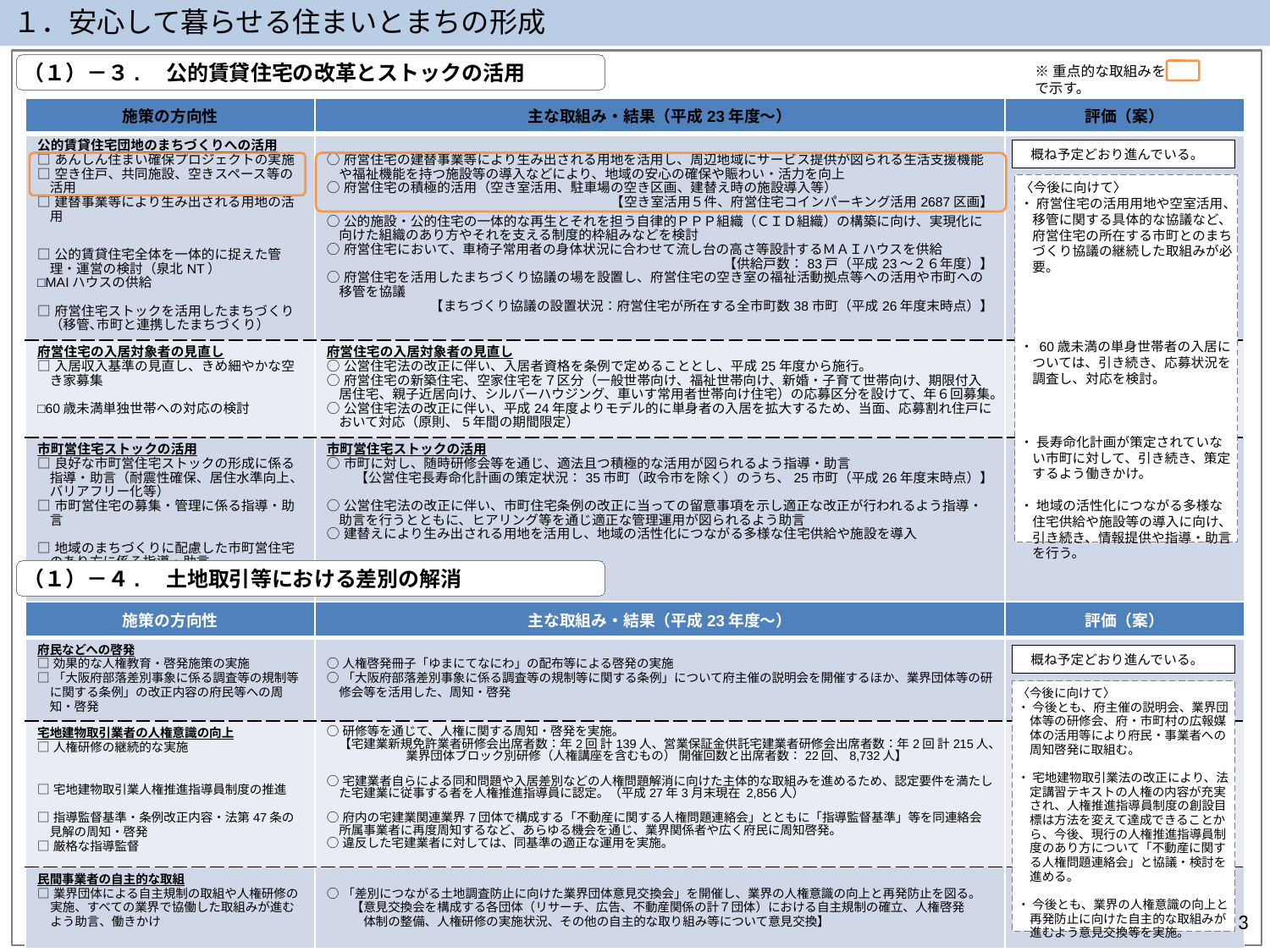

１．安心して暮らせる住まいとまちの形成

（１）－３.　公的賃貸住宅の改革とストックの活用
※重点的な取組みを　　　　　で示す。

| 施策の方向性 | 主な取組み・結果（平成23年度～） | 評価（案） |
| --- | --- | --- |
| 公的賃貸住宅団地のまちづくりへの活用 □あんしん住まい確保プロジェクトの実施 □空き住戸、共同施設、空きスペース等の活用 □建替事業等により生み出される用地の活用 □公的賃貸住宅全体を一体的に捉えた管理・運営の検討（泉北NT） □MAIハウスの供給 □府営住宅ストックを活用したまちづくり（移管､市町と連携したまちづくり） | ○府営住宅の建替事業等により生み出される用地を活用し、周辺地域にサービス提供が図られる生活支援機能や福祉機能を持つ施設等の導入などにより、地域の安心の確保や賑わい・活力を向上 ○府営住宅の積極的活用（空き室活用、駐車場の空き区画、建替え時の施設導入等） 【空き室活用５件、府営住宅コインパーキング活用2687区画】 ○公的施設・公的住宅の一体的な再生とそれを担う自律的ＰＰＰ組織（ＣＩＤ組織）の構築に向け、実現化に向けた組織のあり方やそれを支える制度的枠組みなどを検討 ○府営住宅において、車椅子常用者の身体状況に合わせて流し台の高さ等設計するＭＡＩハウスを供給 【供給戸数：83戸（平成23～２６年度）】 ○府営住宅を活用したまちづくり協議の場を設置し、府営住宅の空き室の福祉活動拠点等への活用や市町への移管を協議　　 【まちづくり協議の設置状況：府営住宅が所在する全市町数38市町（平成26年度末時点）】 |  |
| 府営住宅の入居対象者の見直し □入居収入基準の見直し、きめ細やかな空き家募集 □60歳未満単独世帯への対応の検討 | 府営住宅の入居対象者の見直し ○公営住宅法の改正に伴い、入居者資格を条例で定めることとし、平成25年度から施行。 ○府営住宅の新築住宅、空家住宅を７区分（一般世帯向け、福祉世帯向け、新婚・子育て世帯向け、期限付入居住宅、親子近居向け、シルバーハウジング、車いす常用者世帯向け住宅）の応募区分を設けて、年６回募集。 ○公営住宅法の改正に伴い、平成24年度よりモデル的に単身者の入居を拡大するため、当面、応募割れ住戸において対応（原則、5年間の期間限定） |  |
| 市町営住宅ストックの活用 □良好な市町営住宅ストックの形成に係る指導・助言（耐震性確保、居住水準向上、バリアフリー化等） □市町営住宅の募集・管理に係る指導・助言 □地域のまちづくりに配慮した市町営住宅のあり方に係る指導・助言 （用地を活用した多様な住宅供給・施設等導入） | 市町営住宅ストックの活用 ○市町に対し、随時研修会等を通じ、適法且つ積極的な活用が図られるよう指導・助言 【公営住宅長寿命化計画の策定状況：35市町（政令市を除く）のうち、25市町（平成26年度末時点）】 ○公営住宅法の改正に伴い、市町住宅条例の改正に当っての留意事項を示し適正な改正が行われるよう指導・助言を行うとともに、ヒアリング等を通じ適正な管理運用が図られるよう助言 ○建替えにより生み出される用地を活用し、地域の活性化につながる多様な住宅供給や施設を導入 |  |
　概ね予定どおり進んでいる。

〈今後に向けて〉
・ 府営住宅の活用用地や空室活用、移管に関する具体的な協議など、府営住宅の所在する市町とのまちづくり協議の継続した取組みが必要。

・ 60歳未満の単身世帯者の入居については、引き続き、応募状況を調査し、対応を検討。

・ 長寿命化計画が策定されていない市町に対して、引き続き、策定するよう働きかけ。

・ 地域の活性化につながる多様な住宅供給や施設等の導入に向け、引き続き、情報提供や指導・助言を行う。
（１）－４.　土地取引等における差別の解消
| 施策の方向性 | 主な取組み・結果（平成23年度～） | 評価（案） |
| --- | --- | --- |
| 府民などへの啓発 □効果的な人権教育・啓発施策の実施 □「大阪府部落差別事象に係る調査等の規制等に関する条例」の改正内容の府民等への周知・啓発 | ○人権啓発冊子「ゆまにてなにわ」の配布等による啓発の実施 ○「大阪府部落差別事象に係る調査等の規制等に関する条例」について府主催の説明会を開催するほか、業界団体等の研修会等を活用した、周知・啓発 |  |
| 宅地建物取引業者の人権意識の向上 □人権研修の継続的な実施 □宅地建物取引業人権推進指導員制度の推進 □指導監督基準・条例改正内容・法第47条の見解の周知・啓発 □厳格な指導監督 | ○研修等を通じて、人権に関する周知・啓発を実施。 　【宅建業新規免許業者研修会出席者数：年2回 計139人、営業保証金供託宅建業者研修会出席者数：年2回 計215人、　　 　　　 業界団体ブロック別研修（人権講座を含むもの） 開催回数と出席者数：22回、8,732人】 ○宅建業者自らによる同和問題や入居差別などの人権問題解消に向けた主体的な取組みを進めるため、認定要件を満たした宅建業に従事する者を人権推進指導員に認定。（平成27年3月末現在 2,856人） ○府内の宅建業関連業界7団体で構成する「不動産に関する人権問題連絡会」とともに「指導監督基準」等を同連絡会所属事業者に再度周知するなど、あらゆる機会を通じ、業界関係者や広く府民に周知啓発。 ○違反した宅建業者に対しては、同基準の適正な運用を実施。 |  |
| 民間事業者の自主的な取組 □業界団体による自主規制の取組や人権研修の実施、すべての業界で協働した取組みが進むよう助言、働きかけ | ○「差別につながる土地調査防止に向けた業界団体意見交換会」を開催し、業界の人権意識の向上と再発防止を図る。 　　【意見交換会を構成する各団体（リサーチ、広告、不動産関係の計７団体）における自主規制の確立、人権啓発 　　　体制の整備、人権研修の実施状況、その他の自主的な取り組み等について意見交換】 |  |
　概ね予定どおり進んでいる。
〈今後に向けて〉
・ 今後とも、府主催の説明会、業界団体等の研修会、府・市町村の広報媒体の活用等により府民・事業者への周知啓発に取組む。

・ 宅地建物取引業法の改正により、法定講習テキストの人権の内容が充実され、人権推進指導員制度の創設目標は方法を変えて達成できることから、今後、現行の人権推進指導員制度のあり方について「不動産に関する人権問題連絡会」と協議・検討を進める。

・ 今後とも、業界の人権意識の向上と再発防止に向けた自主的な取組みが進むよう意見交換等を実施。
3